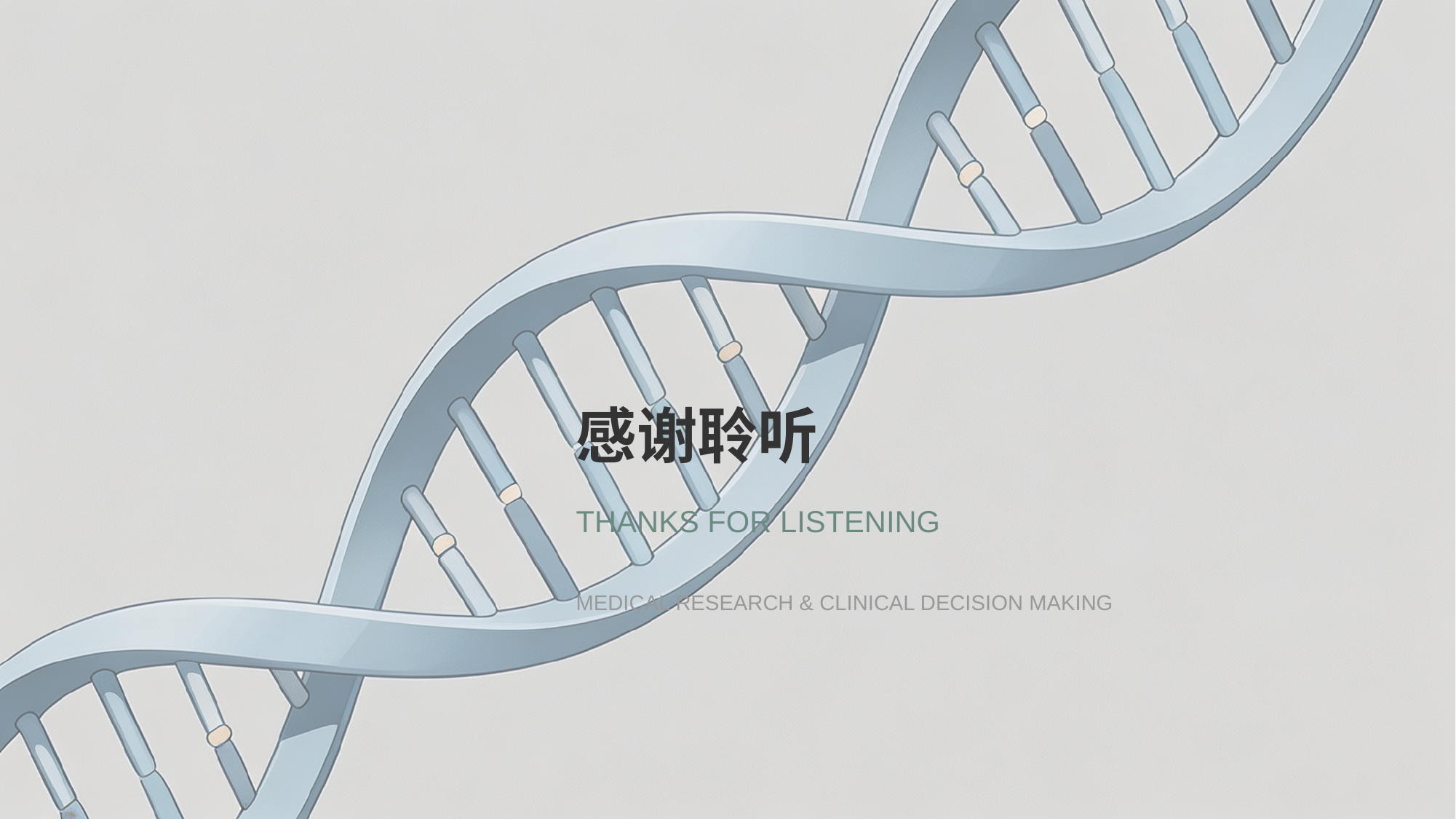

感谢聆听
THANKS FOR LISTENING
MEDICAL RESEARCH & CLINICAL DECISION MAKING